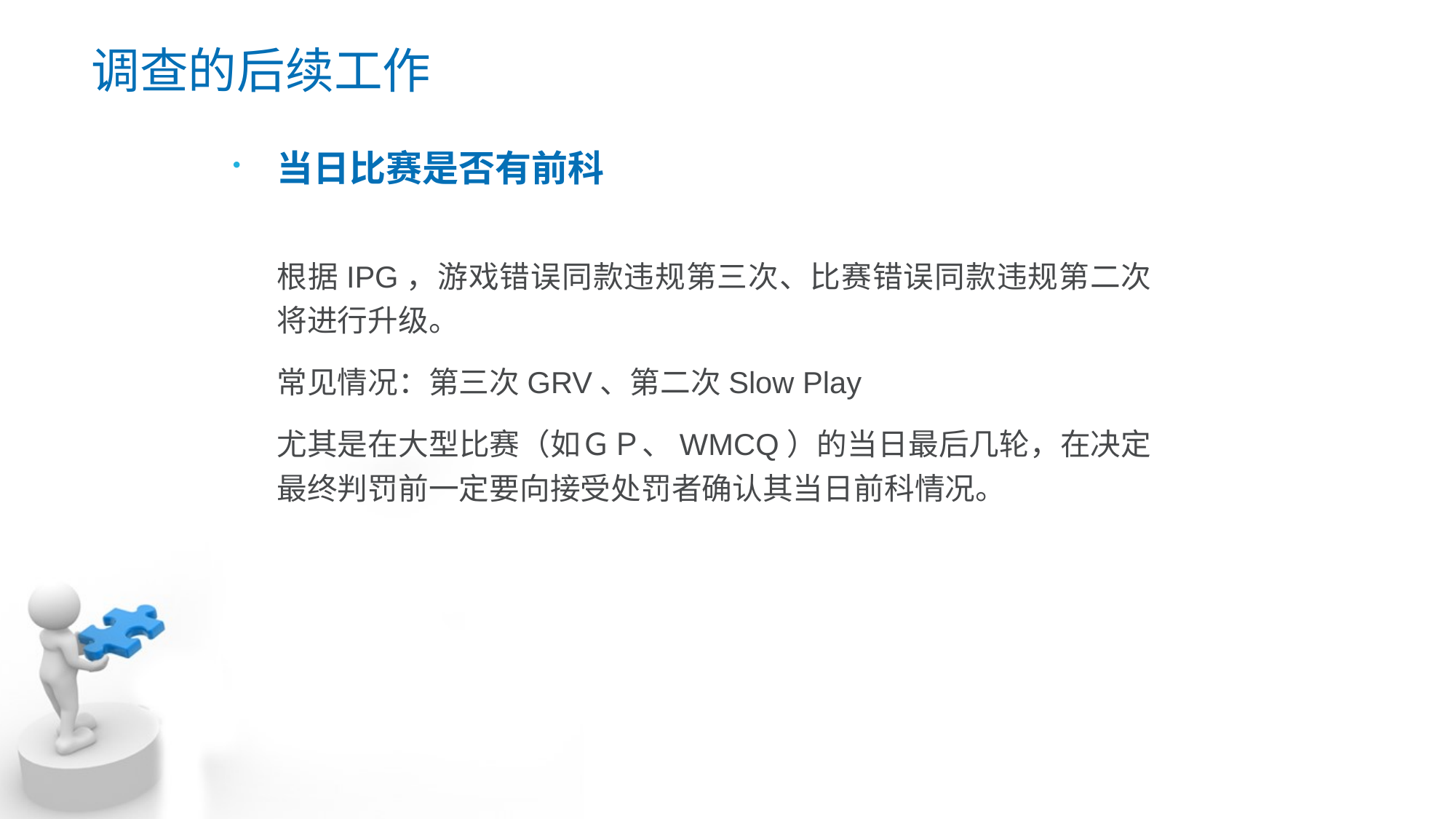

# 调查的后续工作
当日比赛是否有前科

根据IPG，游戏错误同款违规第三次、比赛错误同款违规第二次将进行升级。
常见情况：第三次GRV、第二次Slow Play
尤其是在大型比赛（如ＧＰ、WMCQ）的当日最后几轮，在决定最终判罚前一定要向接受处罚者确认其当日前科情况。